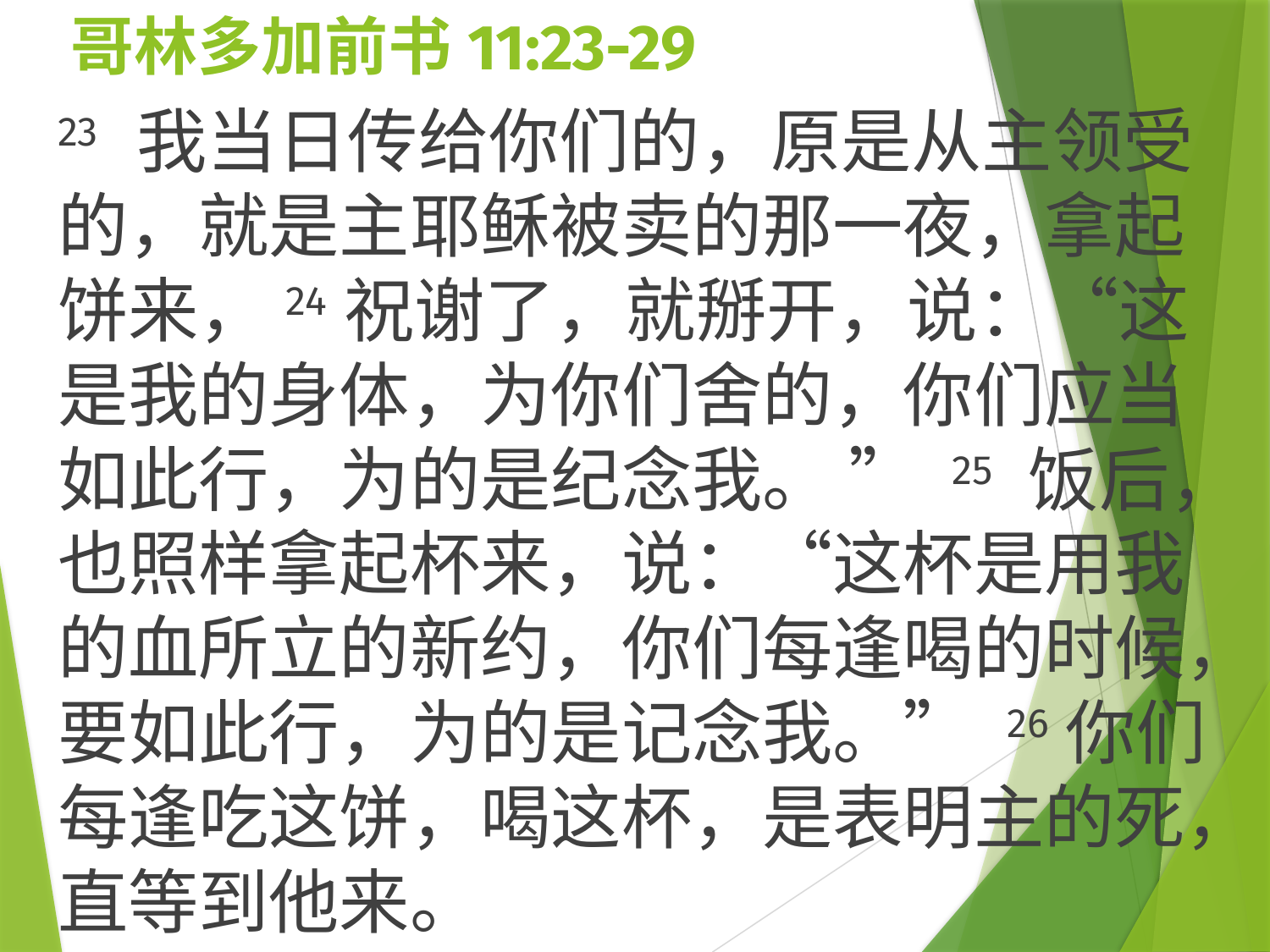

# 哥林多加前书11:23-29
23  我当日传给你们的，原是从主领受的，就是主耶稣被卖的那一夜，拿起饼来，24祝谢了，就掰开，说：“这是我的身体，为你们舍的，你们应当如此行，为的是纪念我。 ” 25 饭后，也照样拿起杯来，说：“这杯是用我的血所立的新约，你们每逢喝的时候，要如此行，为的是记念我。” 26你们每逢吃这饼，喝这杯，是表明主的死，直等到他来。